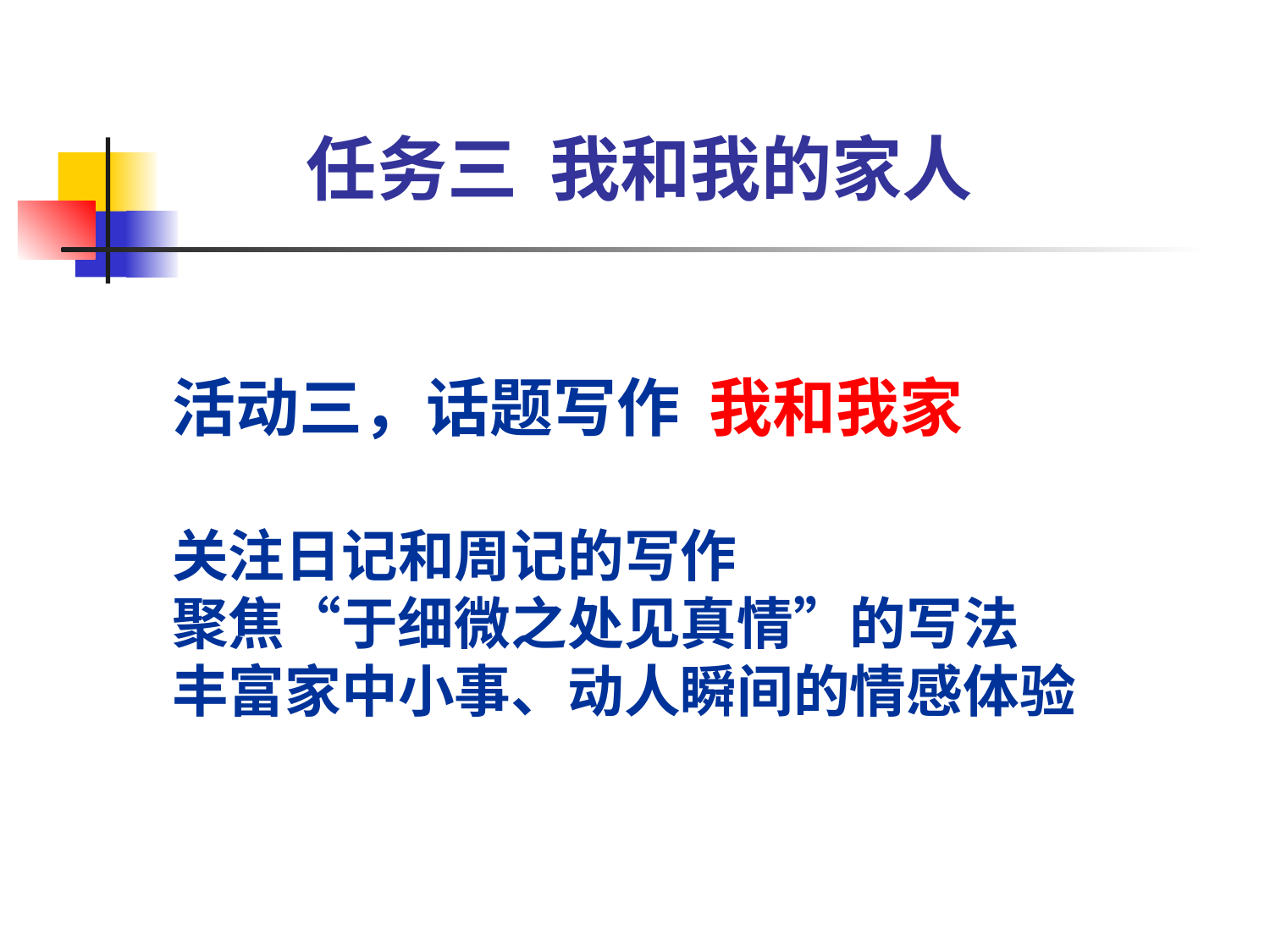

# 任务三  我和我的家人
活动三，话题写作  我和我家

关注日记和周记的写作
聚焦“于细微之处见真情”的写法
丰富家中小事、动人瞬间的情感体验